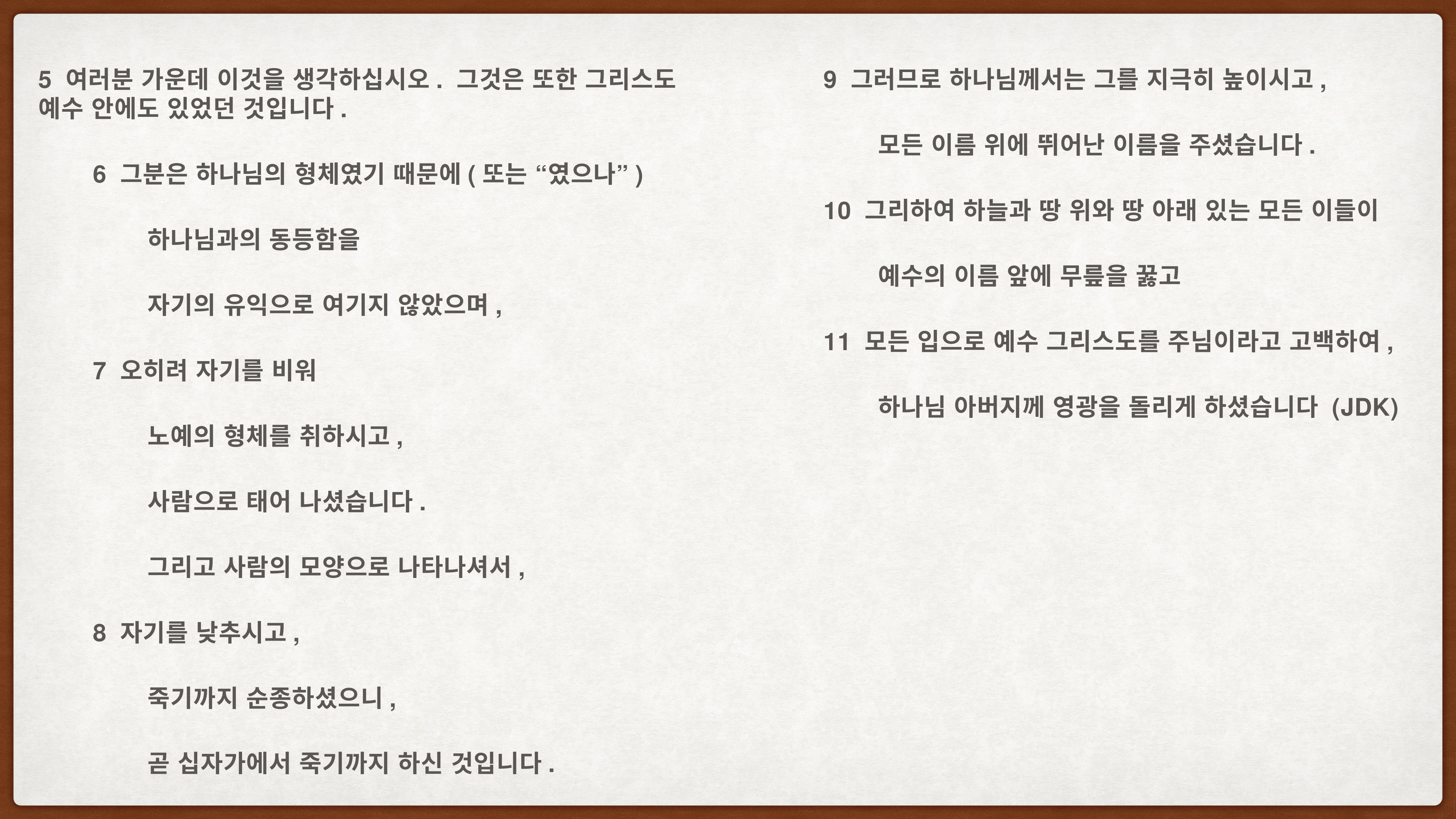

5 여러분 가운데 이것을 생각하십시오. 그것은 또한 그리스도 예수 안에도 있었던 것입니다.
	6 그분은 하나님의 형체였기 때문에(또는 “였으나”)
		하나님과의 동등함을
		자기의 유익으로 여기지 않았으며,
	7 오히려 자기를 비워
		노예의 형체를 취하시고,
		사람으로 태어 나셨습니다.
		그리고 사람의 모양으로 나타나셔서,
	8 자기를 낮추시고,
		죽기까지 순종하셨으니,
		곧 십자가에서 죽기까지 하신 것입니다.
	9 그러므로 하나님께서는 그를 지극히 높이시고,
		모든 이름 위에 뛰어난 이름을 주셨습니다.
	10 그리하여 하늘과 땅 위와 땅 아래 있는 모든 이들이
		예수의 이름 앞에 무릎을 꿇고
	11 모든 입으로 예수 그리스도를 주님이라고 고백하여,
		하나님 아버지께 영광을 돌리게 하셨습니다 (JDK)